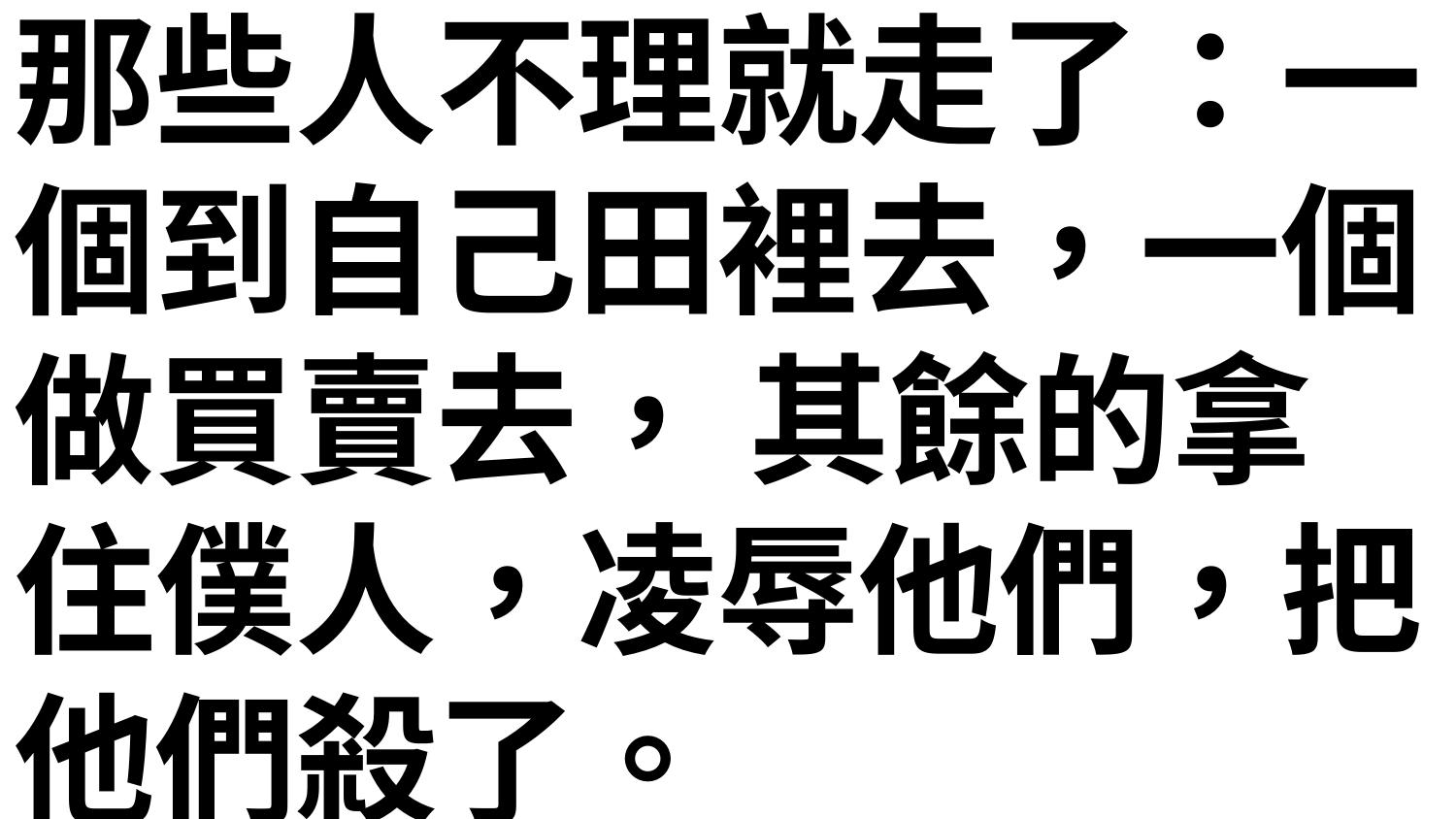

那些人不理就走了：一個到自己田裡去，一個做買賣去， 其餘的拿住僕人，凌辱他們，把他們殺了。